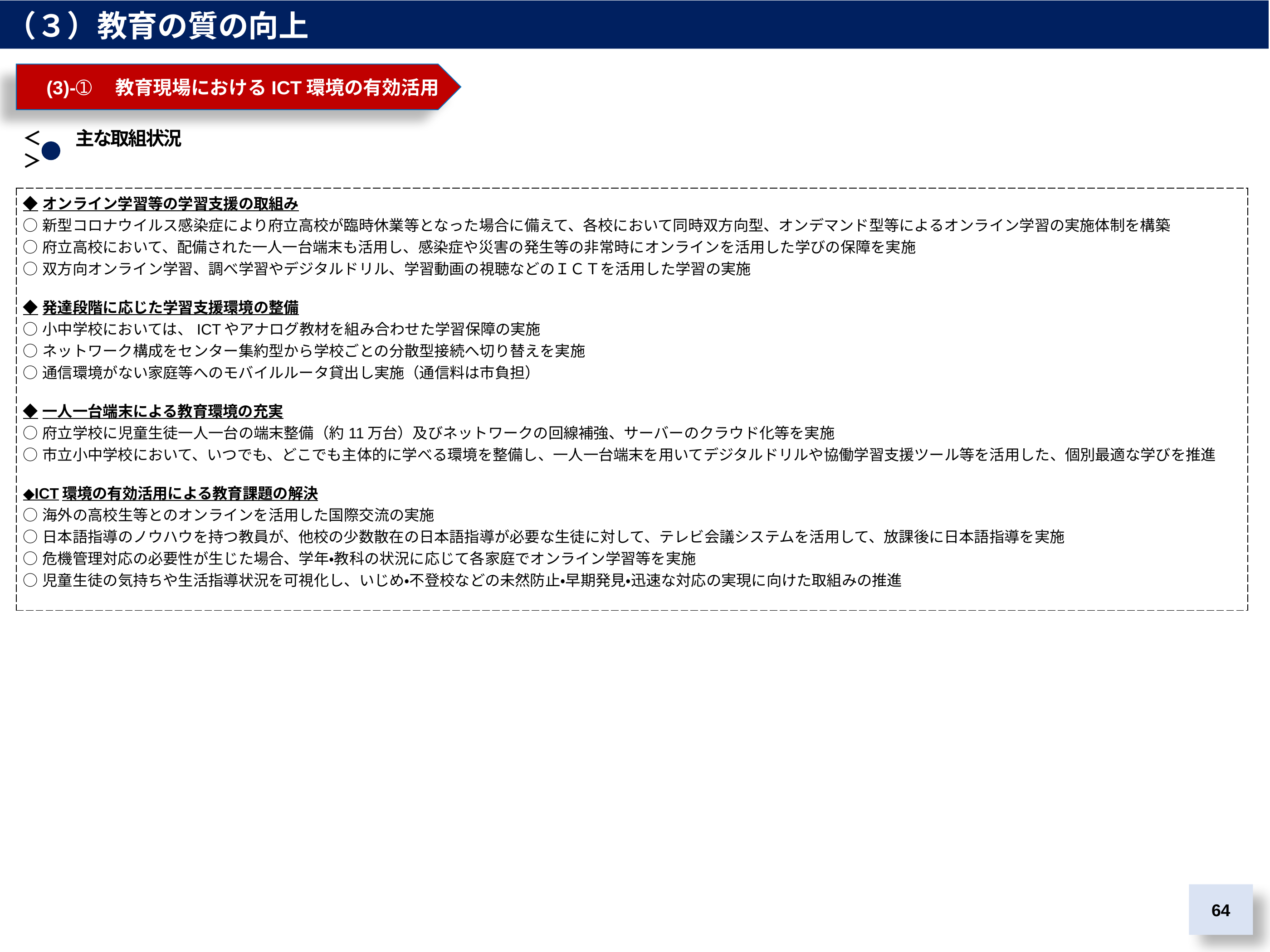

（３）教育の質の向上
　(3)-➀　教育現場におけるICT環境の有効活用
＜　　主な取組状況＞

| ◆オンライン学習等の学習支援の取組み ○新型コロナウイルス感染症により府立高校が臨時休業等となった場合に備えて、各校において同時双方向型、オンデマンド型等によるオンライン学習の実施体制を構築 ○府立高校において、配備された一人一台端末も活用し、感染症や災害の発生等の非常時にオンラインを活用した学びの保障を実施 ○双方向オンライン学習、調べ学習やデジタルドリル、学習動画の視聴などのＩＣＴを活用した学習の実施 ◆発達段階に応じた学習支援環境の整備 ○小中学校においては、ICTやアナログ教材を組み合わせた学習保障の実施 ○ネットワーク構成をセンター集約型から学校ごとの分散型接続へ切り替えを実施 ○通信環境がない家庭等へのモバイルルータ貸出し実施（通信料は市負担） ◆一人一台端末による教育環境の充実 ○府立学校に児童生徒一人一台の端末整備（約11万台）及びネットワークの回線補強、サーバーのクラウド化等を実施 ○市立小中学校において、いつでも、どこでも主体的に学べる環境を整備し、一人一台端末を用いてデジタルドリルや協働学習支援ツール等を活用した、個別最適な学びを推進 ◆ICT環境の有効活用による教育課題の解決 ○海外の高校生等とのオンラインを活用した国際交流の実施 ○日本語指導のノウハウを持つ教員が、他校の少数散在の日本語指導が必要な生徒に対して、テレビ会議システムを活用して、放課後に日本語指導を実施 ○危機管理対応の必要性が生じた場合、学年・教科の状況に応じて各家庭でオンライン学習等を実施 ○児童生徒の気持ちや生活指導状況を可視化し、いじめ・不登校などの未然防止・早期発見・迅速な対応の実現に向けた取組みの推進 |
| --- |
64